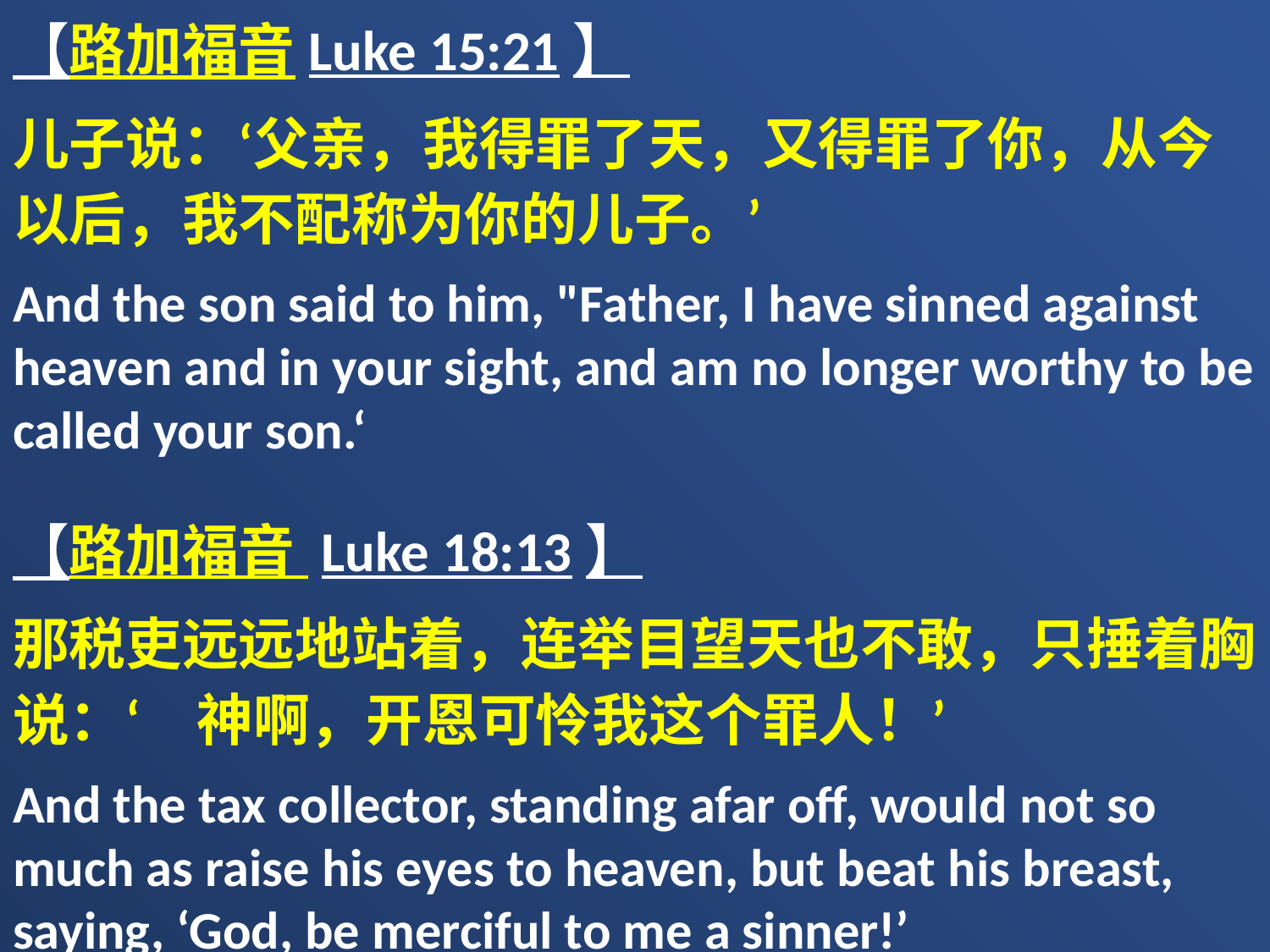

【路加福音Luke 15:21】
儿子说：‘父亲，我得罪了天，又得罪了你，从今以后，我不配称为你的儿子。’
And the son said to him, "Father, I have sinned against heaven and in your sight, and am no longer worthy to be called your son.‘

【路加福音 Luke 18:13】
那税吏远远地站着，连举目望天也不敢，只捶着胸说：‘　神啊，开恩可怜我这个罪人！’
And the tax collector, standing afar off, would not so much as raise his eyes to heaven, but beat his breast, saying, ‘God, be merciful to me a sinner!’